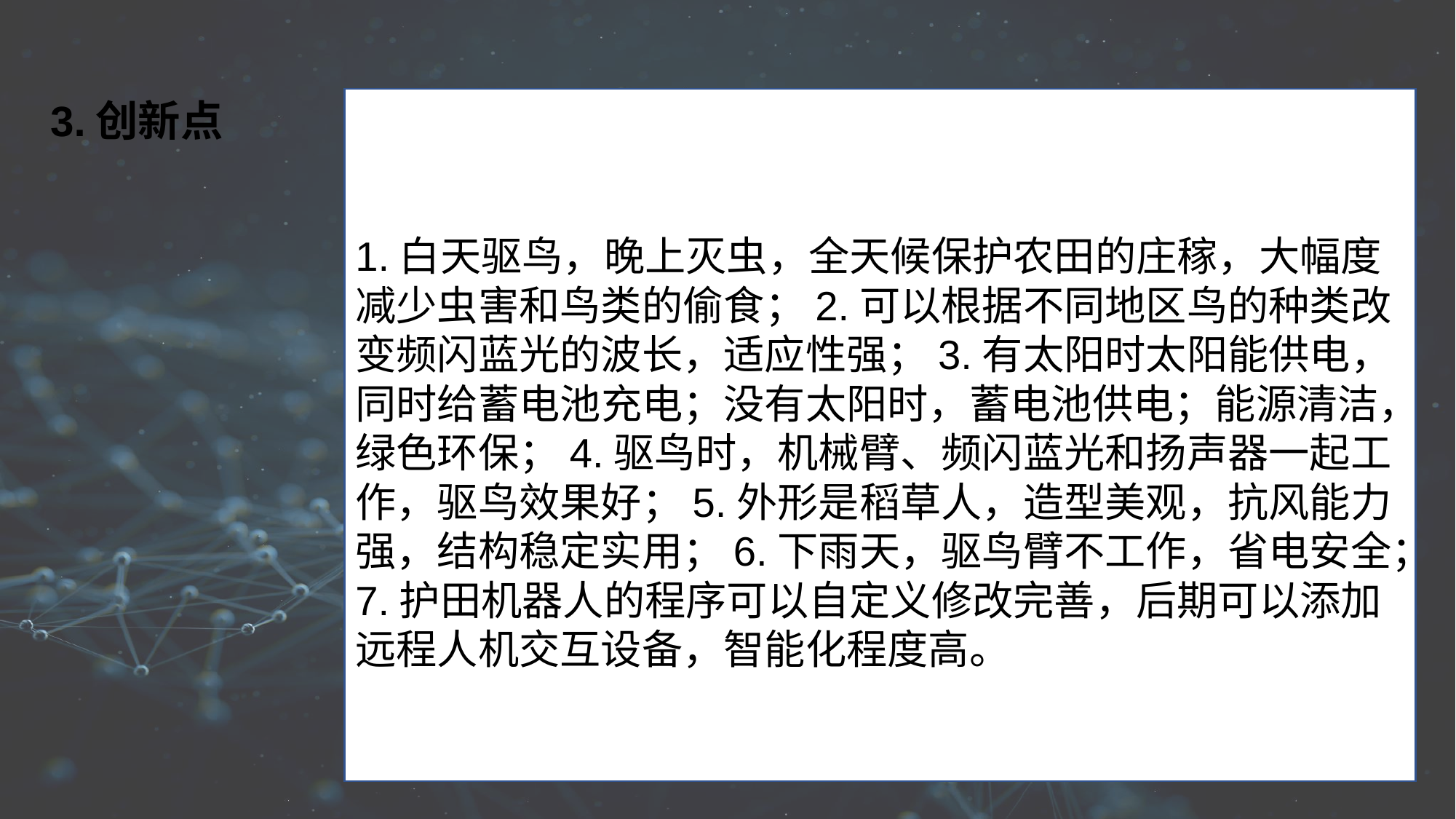

3.创新点
工作原理如下：
1.白天驱鸟，晚上灭虫，全天候保护农田的庄稼，大幅度
减少虫害和鸟类的偷食；2.可以根据不同地区鸟的种类改
变频闪蓝光的波长，适应性强；3.有太阳时太阳能供电，
同时给蓄电池充电；没有太阳时，蓄电池供电；能源清洁，
绿色环保；4.驱鸟时，机械臂、频闪蓝光和扬声器一起工
作，驱鸟效果好；5.外形是稻草人，造型美观，抗风能力
强，结构稳定实用；6.下雨天，驱鸟臂不工作，省电安全；
7.护田机器人的程序可以自定义修改完善，后期可以添加远程人机交互设备，智能化程度高。